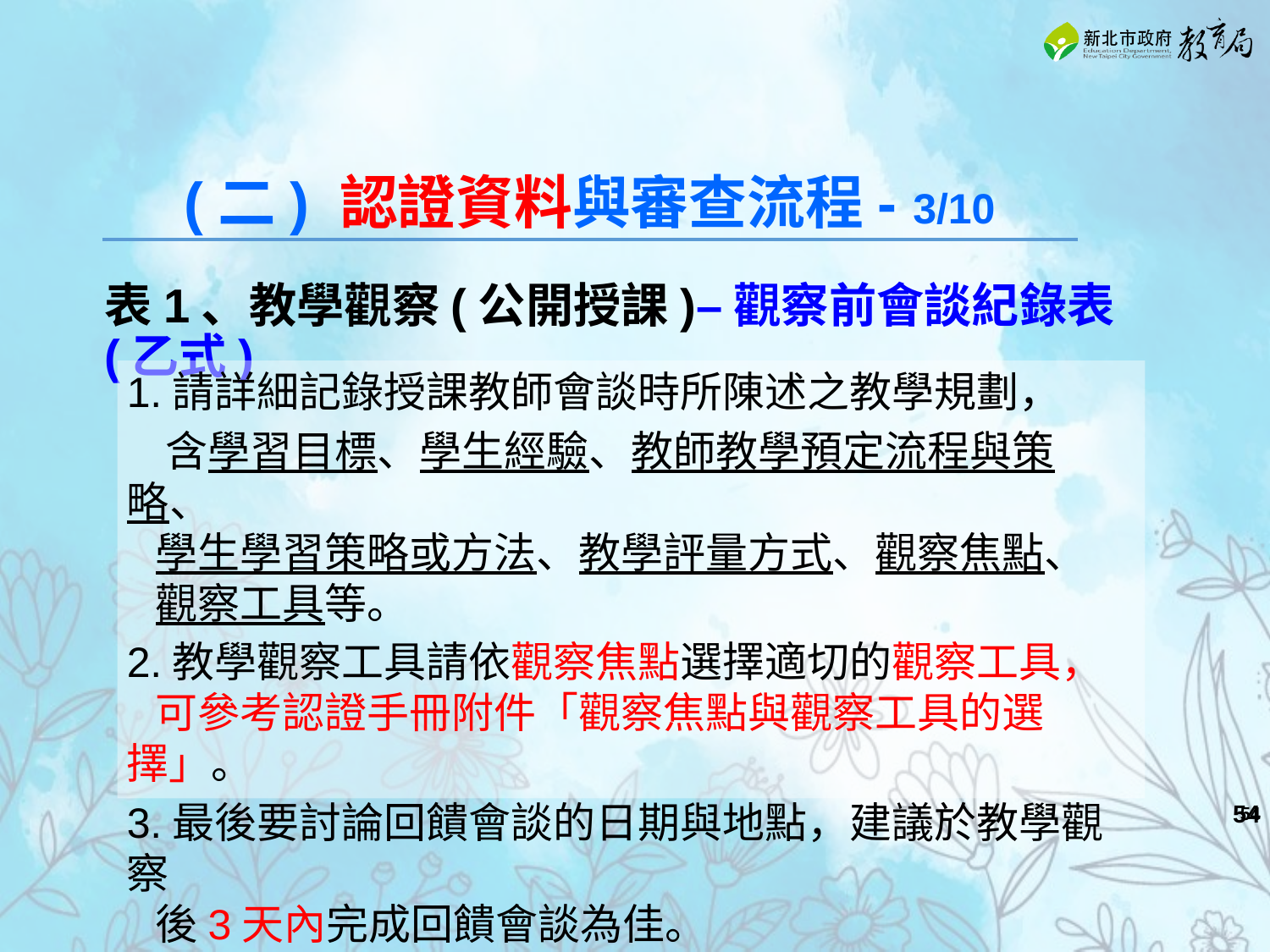

(二) 認證資料與審查流程- 3/10
表1、教學觀察(公開授課)–觀察前會談紀錄表(乙式)
1.請詳細記錄授課教師會談時所陳述之教學規劃，
   含學習目標、學生經驗、教師教學預定流程與策略、
   學生學習策略或方法、教學評量方式、觀察焦點、
   觀察工具等。
2.教學觀察工具請依觀察焦點選擇適切的觀察工具，
   可參考認證手冊附件「觀察焦點與觀察工具的選擇」。
3.最後要討論回饋會談的日期與地點，建議於教學觀察
   後3天內完成回饋會談為佳。
54
54